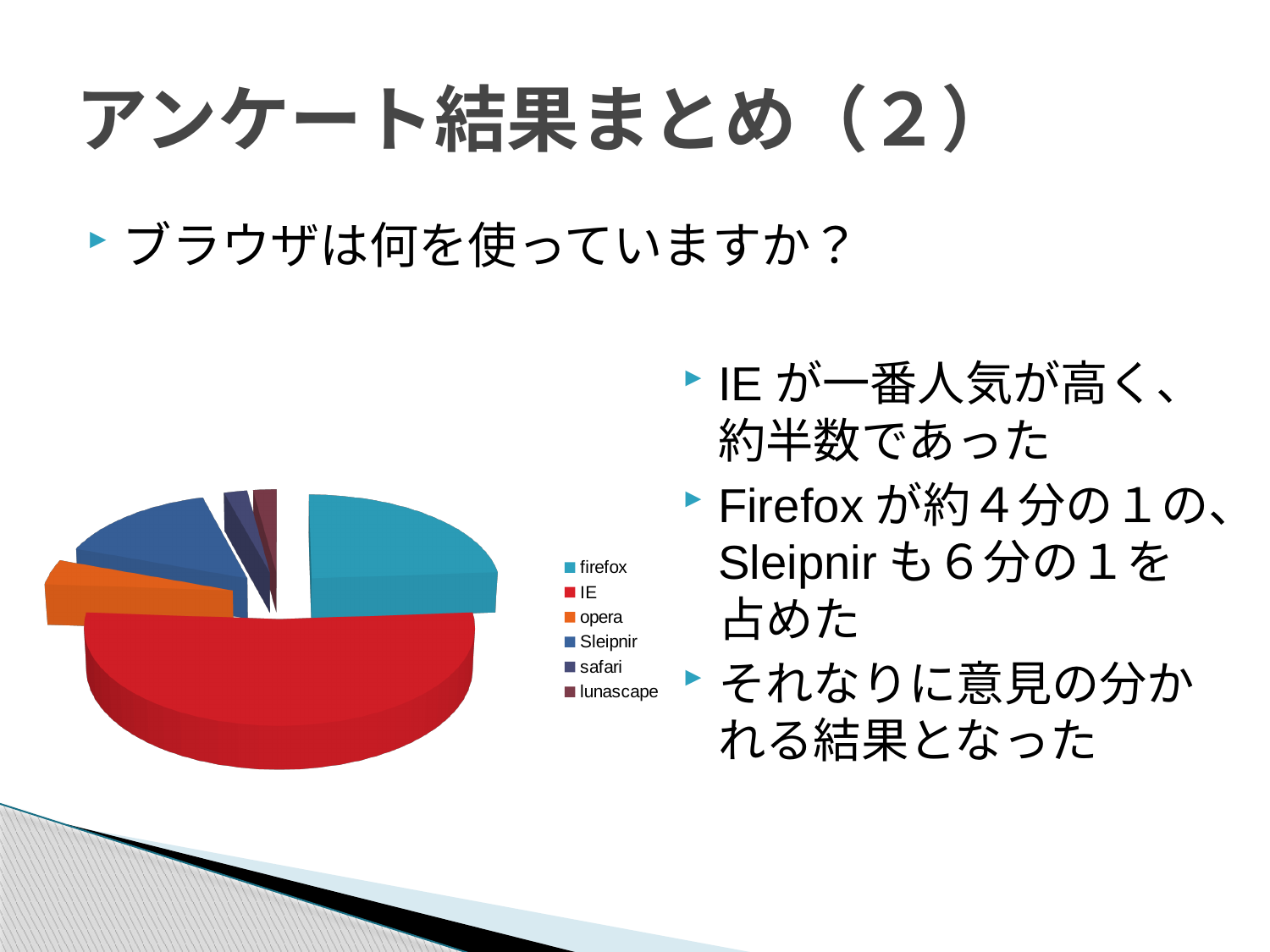

# アンケート結果まとめ（２）
ブラウザは何を使っていますか？

[unsupported chart]

IEが一番人気が高く、約半数であった
Firefoxが約４分の１の、Sleipnirも６分の１を占めた
それなりに意見の分かれる結果となった